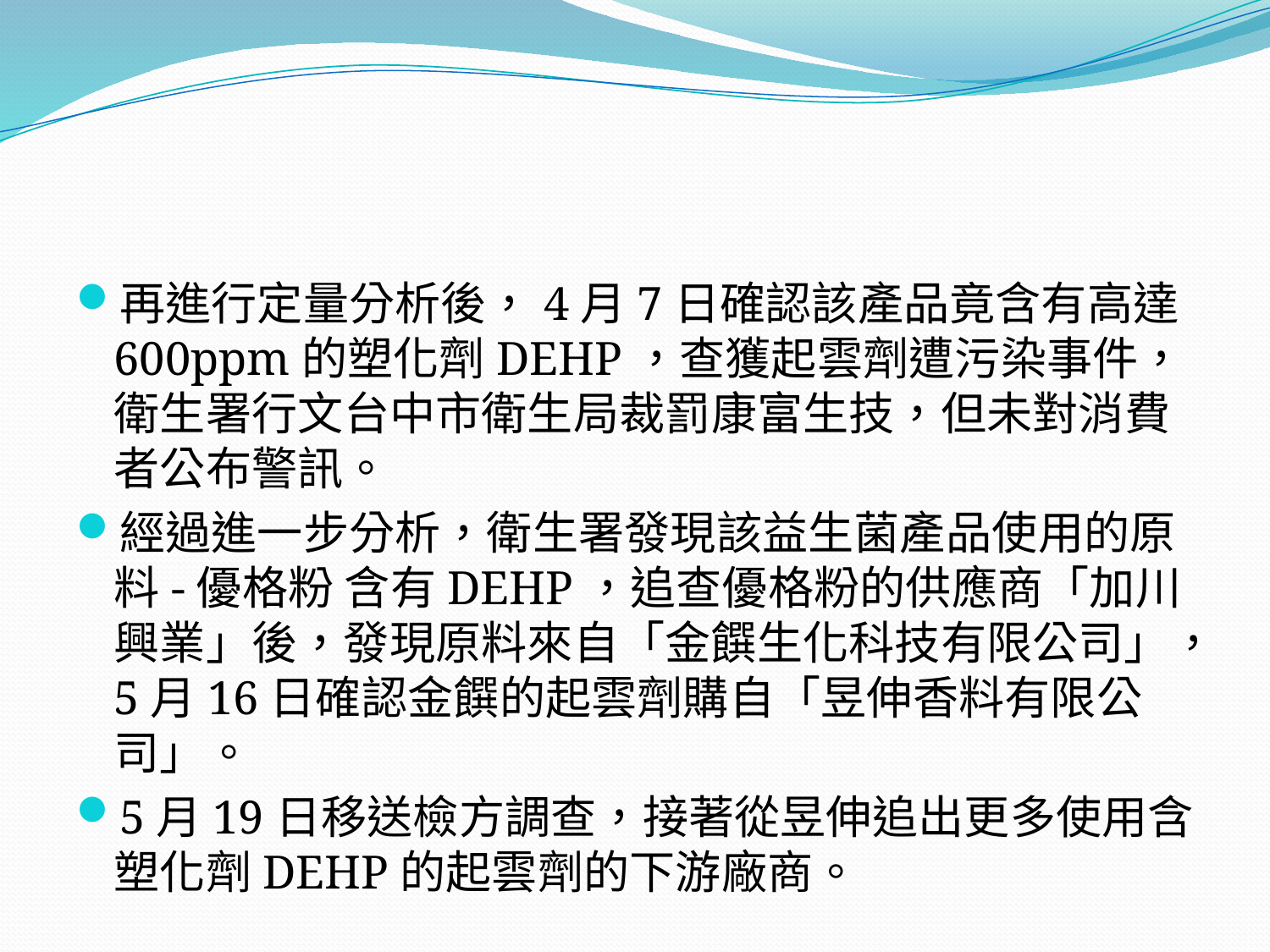

#
再進行定量分析後，4月7日確認該產品竟含有高達600ppm的塑化劑DEHP，查獲起雲劑遭污染事件，衛生署行文台中市衛生局裁罰康富生技，但未對消費者公布警訊。
經過進一步分析，衛生署發現該益生菌產品使用的原料-優格粉 含有DEHP，追查優格粉的供應商「加川興業」後，發現原料來自「金饌生化科技有限公司」，5月16日確認金饌的起雲劑購自「昱伸香料有限公司」。
5月19日移送檢方調查，接著從昱伸追出更多使用含塑化劑DEHP的起雲劑的下游廠商。